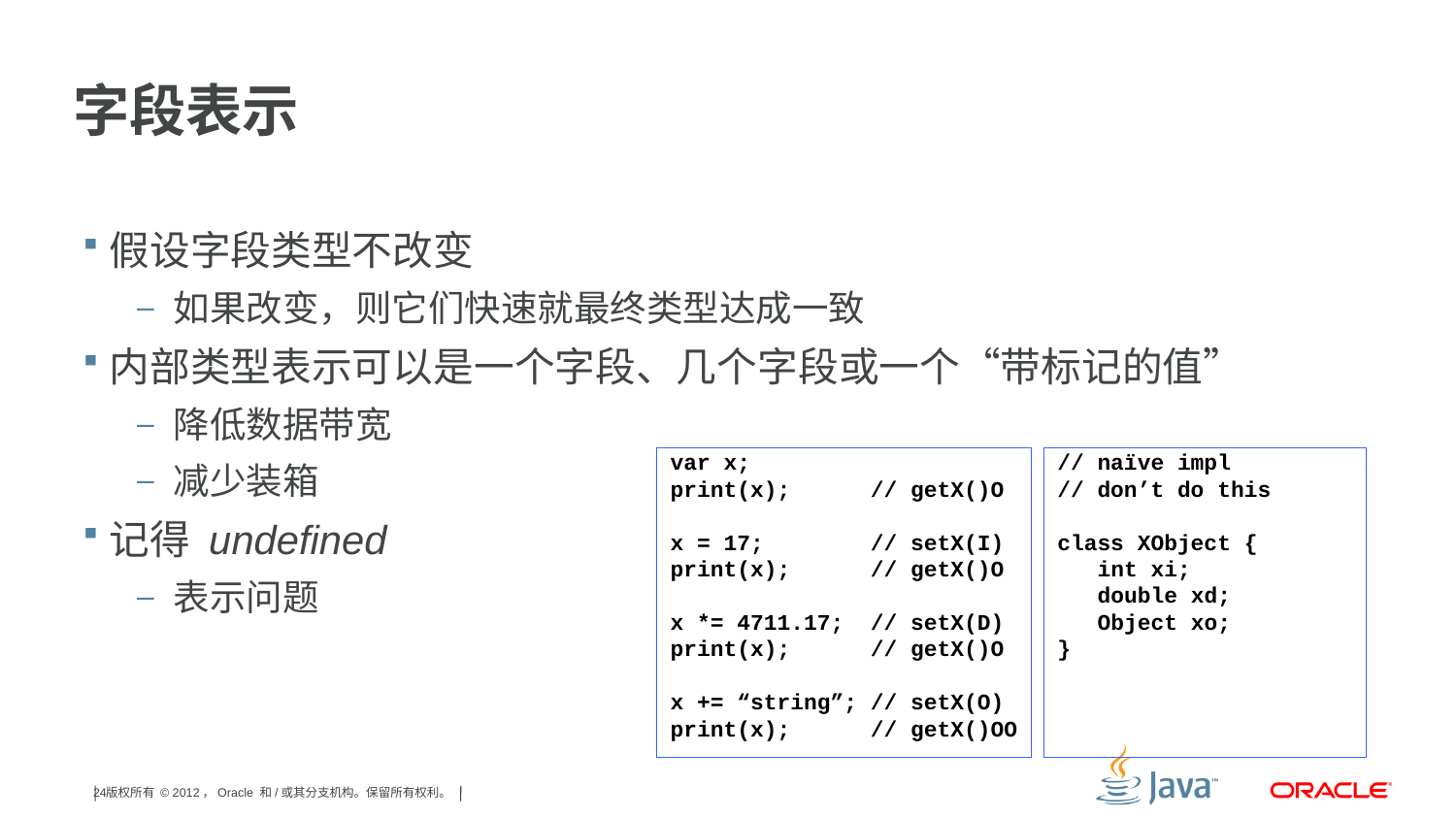

# 字段表示
假设字段类型不改变
如果改变，则它们快速就最终类型达成一致
内部类型表示可以是一个字段、几个字段或一个“带标记的值”
降低数据带宽
减少装箱
记得 undefined
表示问题
 var x;
 print(x);      // getX()O

 x = 17;        // setX(I)
 print(x);      // getX()O

 x *= 4711.17;  // setX(D)
 print(x);      // getX()O

 x += “string”; // setX(O)
 print(x);      // getX()OO
 // naïve impl
 // don’t do this

 class XObject {
    int xi;
    double xd;
    Object xo;
 }